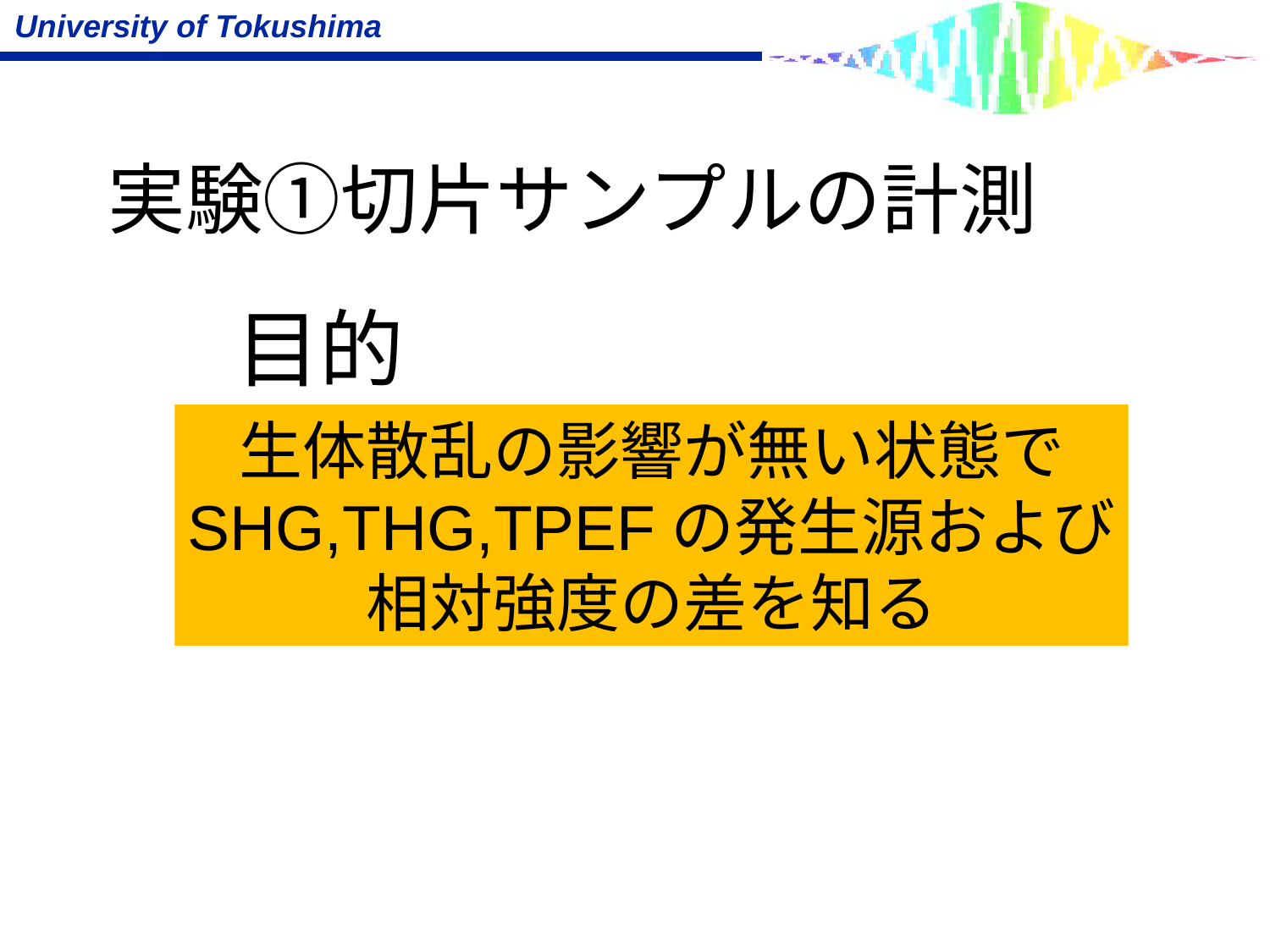

# 実験①切片サンプルの計測
目的
生体散乱の影響が無い状態で
SHG,THG,TPEFの発生源および
相対強度の差を知る